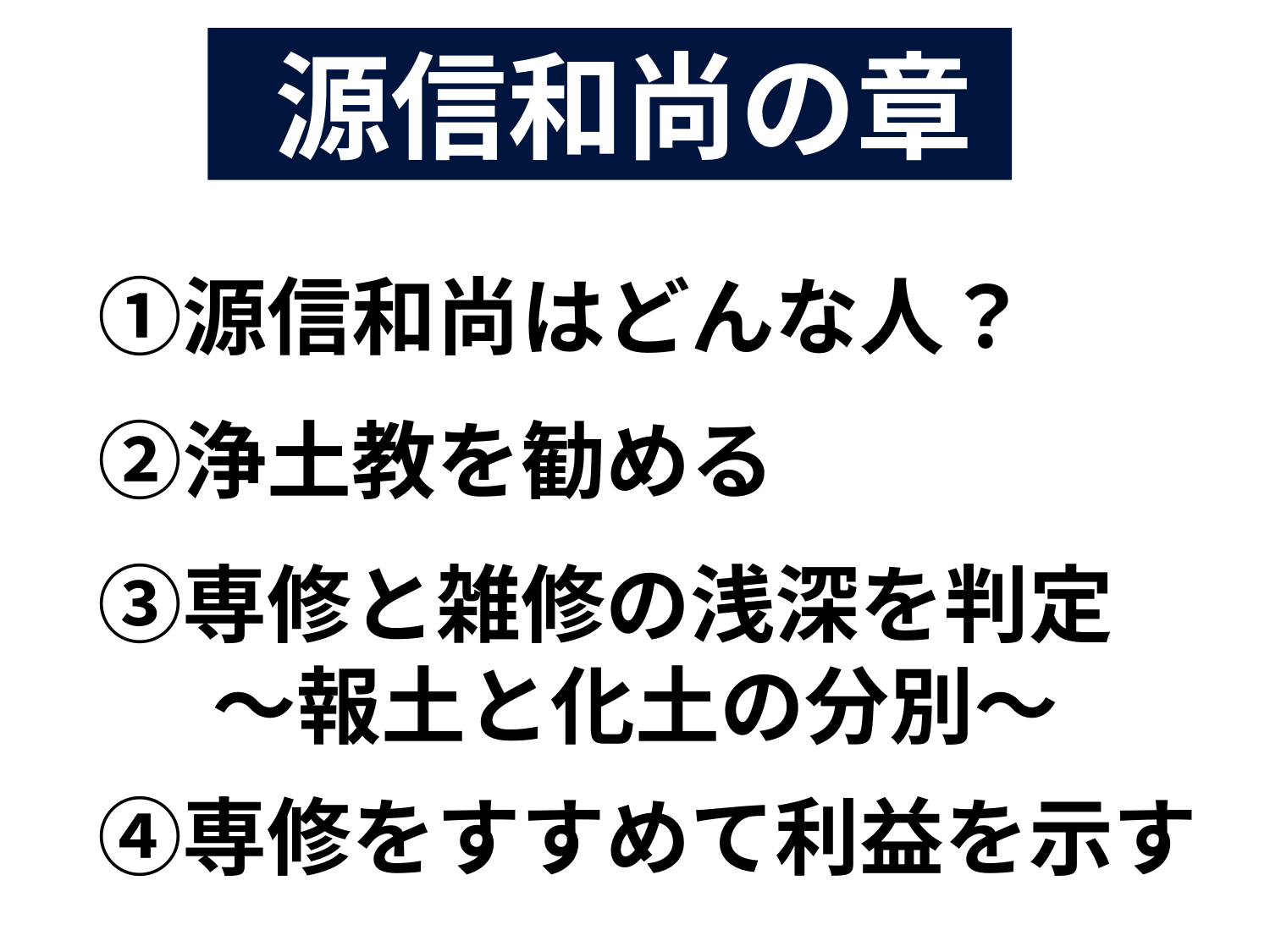

源信和尚の章
　①源信和尚はどんな人？

　②浄土教を勧める

　③専修と雑修の浅深を判定
～報土と化土の分別～

　④専修をすすめて利益を示す